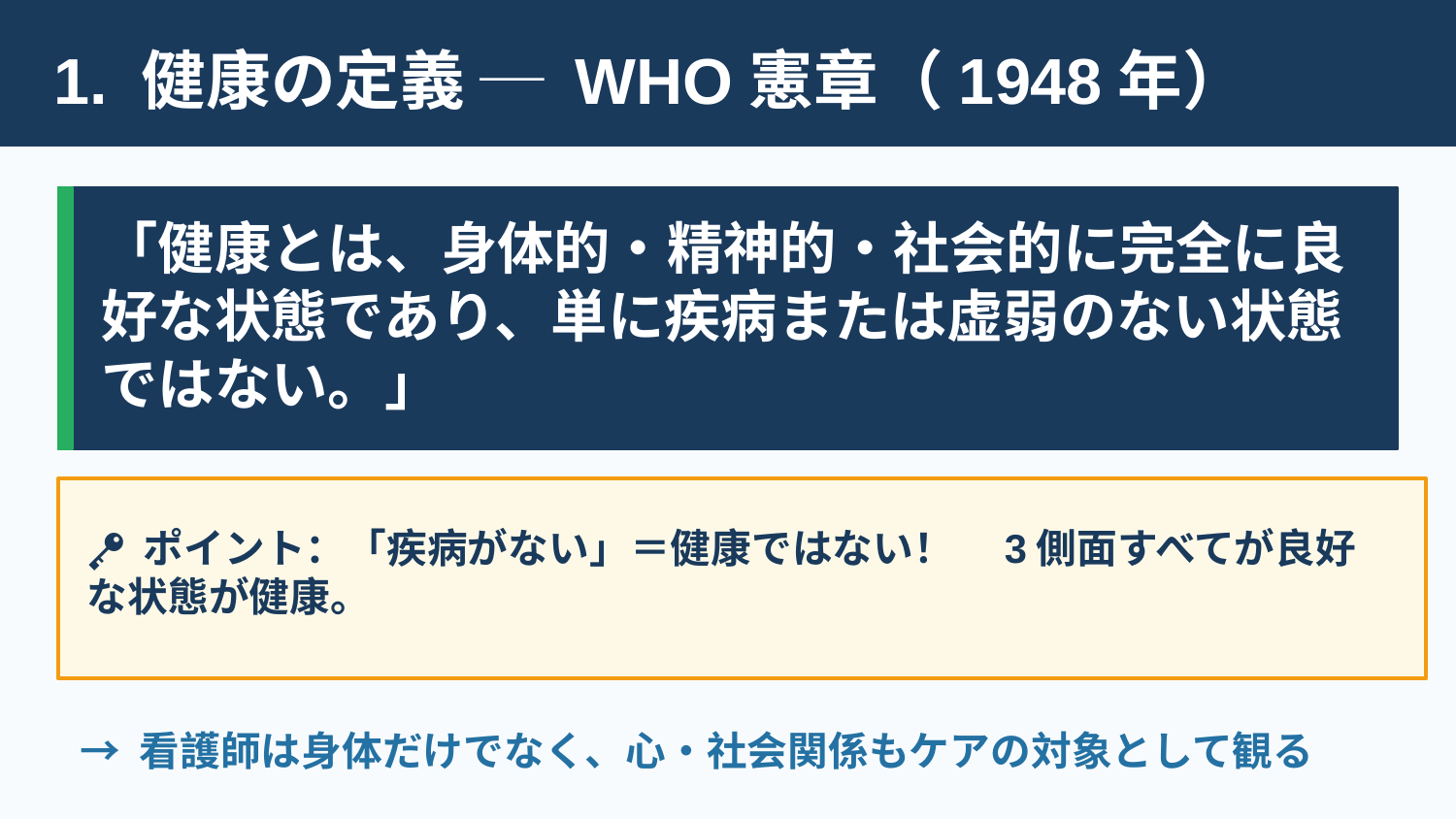

1. 健康の定義 ─ WHO憲章（1948年）

「健康とは、身体的・精神的・社会的に完全に良好な状態であり、単に疾病または虚弱のない状態ではない。」

🔑 ポイント：「疾病がない」＝健康ではない！　3側面すべてが良好な状態が健康。
→ 看護師は身体だけでなく、心・社会関係もケアの対象として観る